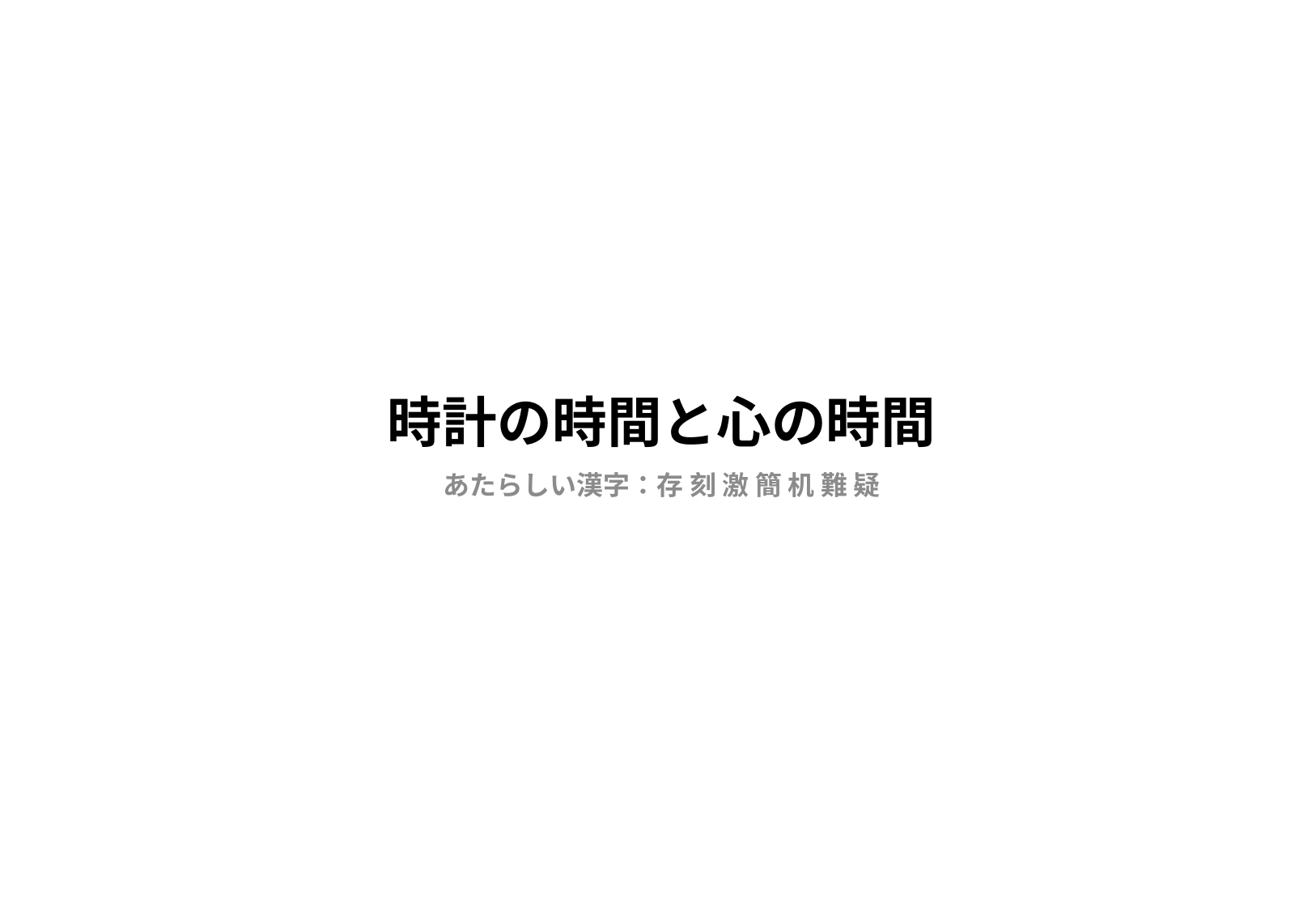

# 時計の時間と心の時間
あたらしい漢字：存 刻 激 簡 机 難 疑